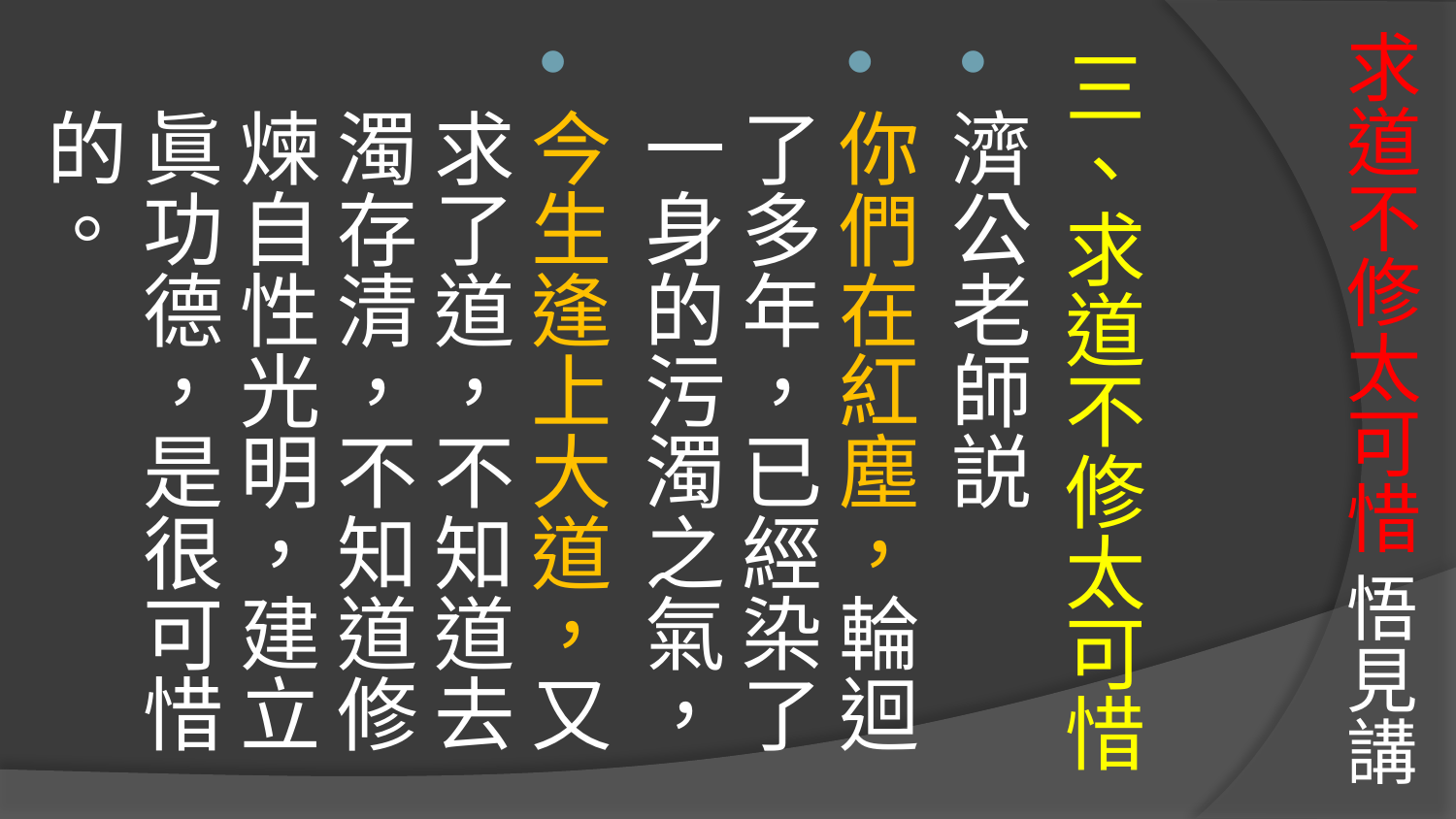

# 求道不修太可惜 悟見講
三、求道不修太可惜
濟公老師説
你們在紅塵，輪迴了多年，已經染了一身的污濁之氣，
今生逢上大道，又求了道，不知道去濁存清，不知道修煉自性光明，建立眞功德，是很可惜的。